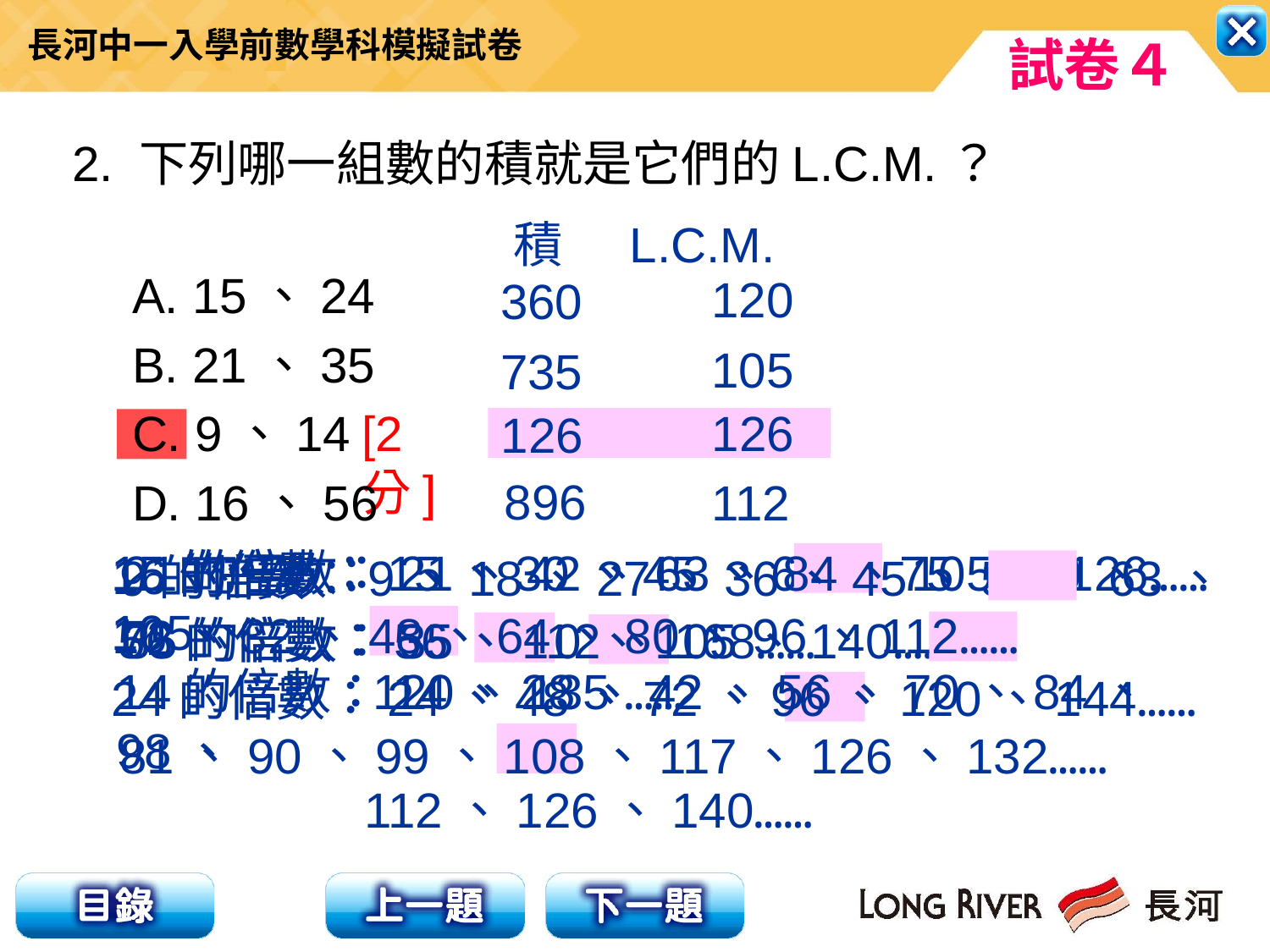

2. 下列哪一組數的積就是它們的L.C.M.？
積     L.C.M.
A. 15、24
B. 21、35
C. 9、14
D. 16、56
120
360
105
735
[2分]
126
126

896
112
21的倍數：21、42、63、84、105、126……
15的倍數：15、30、45、60、75、90、105、
                   120、135 ……
16的倍數：16、32、48、64、80、96、112……
9的倍數：9、18、27、36、45、54、63、72、
                 81、90、99、108、117、126、132……

56的倍數：56、112、168……
35的倍數：35、70、105、140……

14的倍數：14、28、42、56、70、84、98、
                  112、126、140……
24的倍數：24、48、72、96、120、144……